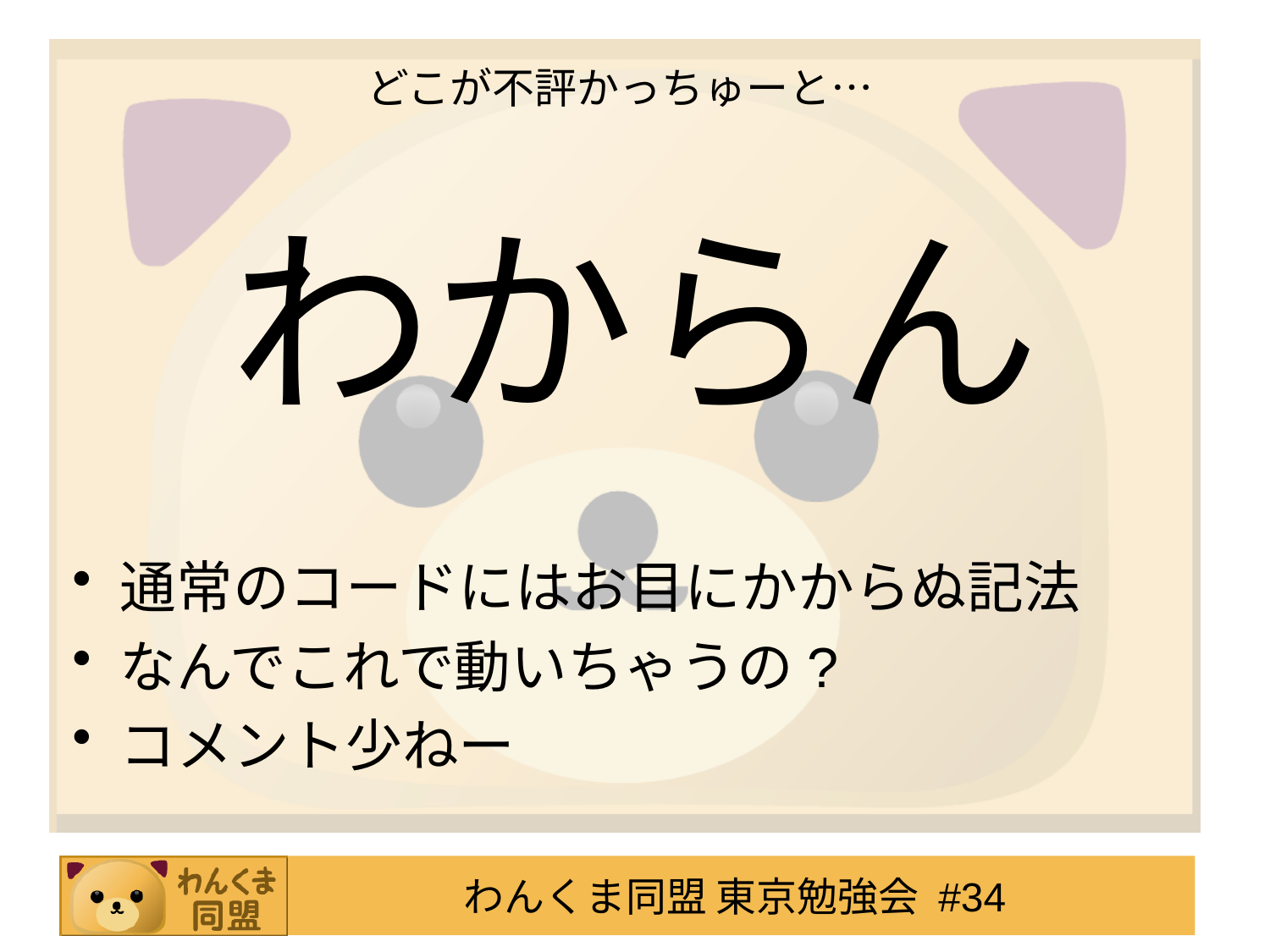

# どこが不評かっちゅーと…
わからん
通常のコードにはお目にかからぬ記法
なんでこれで動いちゃうの?
コメント少ねー